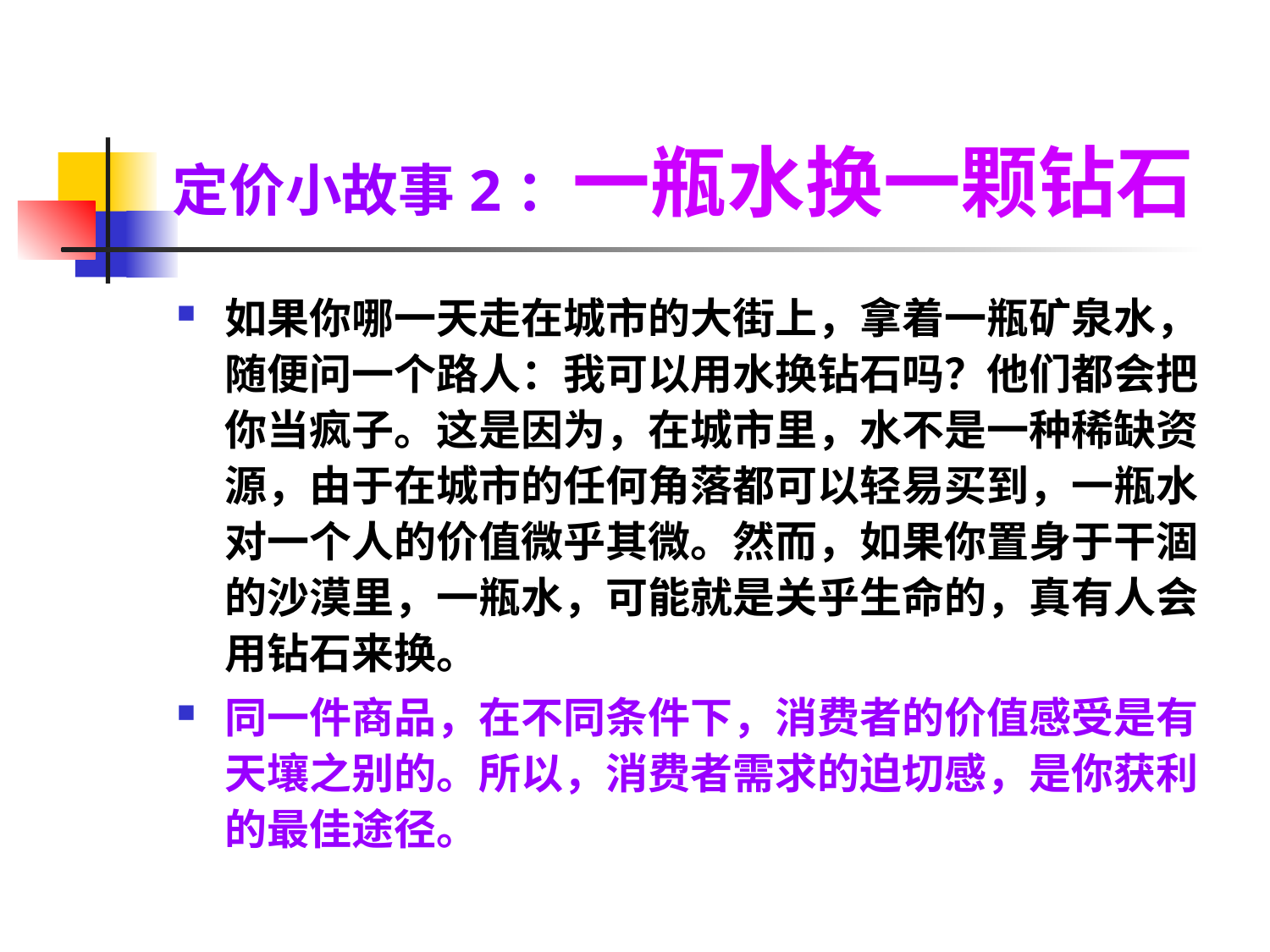

# 定价小故事2：一瓶水换一颗钻石
如果你哪一天走在城市的大街上，拿着一瓶矿泉水，随便问一个路人：我可以用水换钻石吗？他们都会把你当疯子。这是因为，在城市里，水不是一种稀缺资源，由于在城市的任何角落都可以轻易买到，一瓶水对一个人的价值微乎其微。然而，如果你置身于干涸的沙漠里，一瓶水，可能就是关乎生命的，真有人会用钻石来换。
同一件商品，在不同条件下，消费者的价值感受是有天壤之别的。所以，消费者需求的迫切感，是你获利的最佳途径。
37